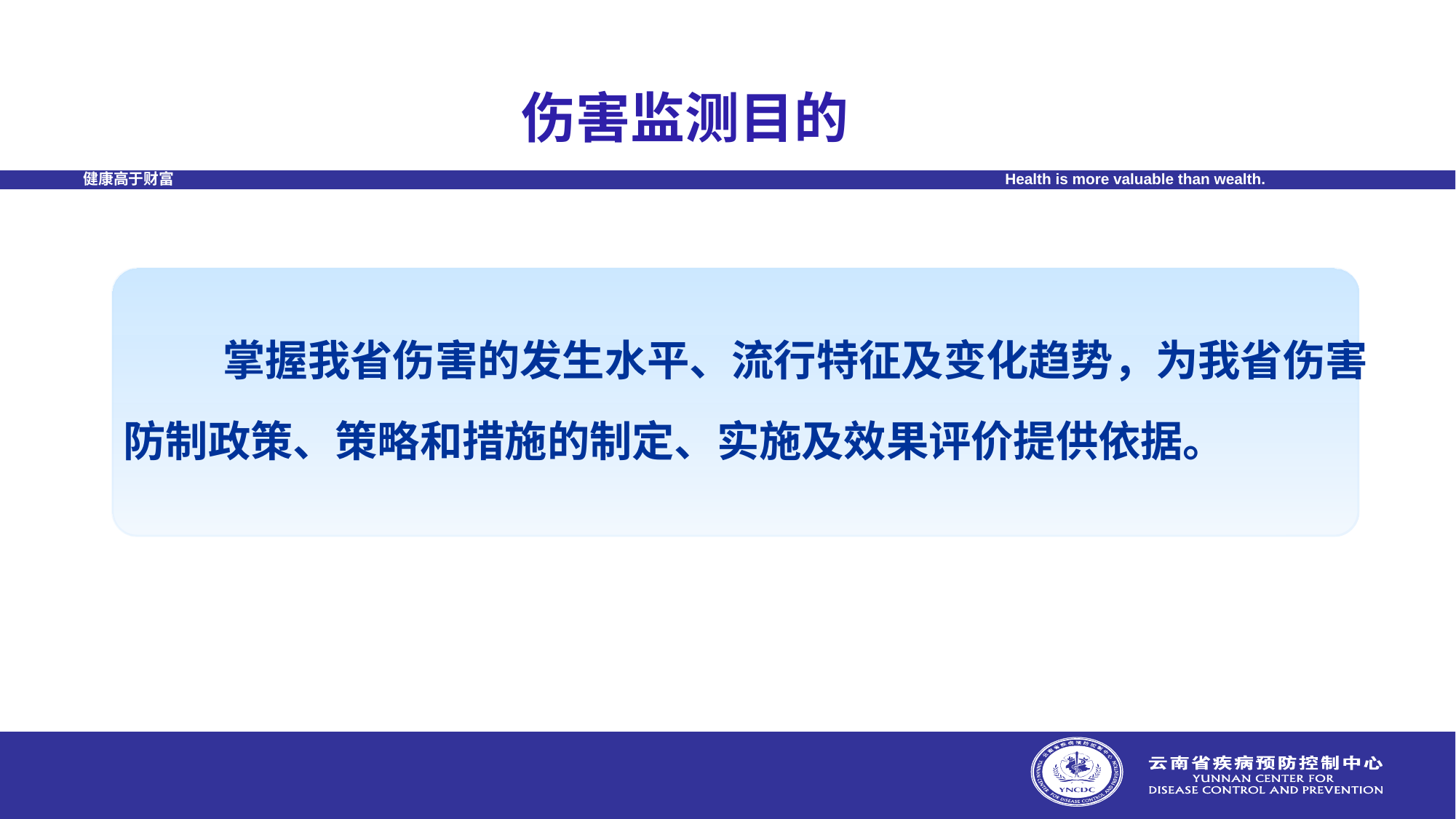

# 伤害监测目的

掌握我省伤害的发生水平、流行特征及变化趋势，为我省伤害防制政策、策略和措施的制定、实施及效果评价提供依据。